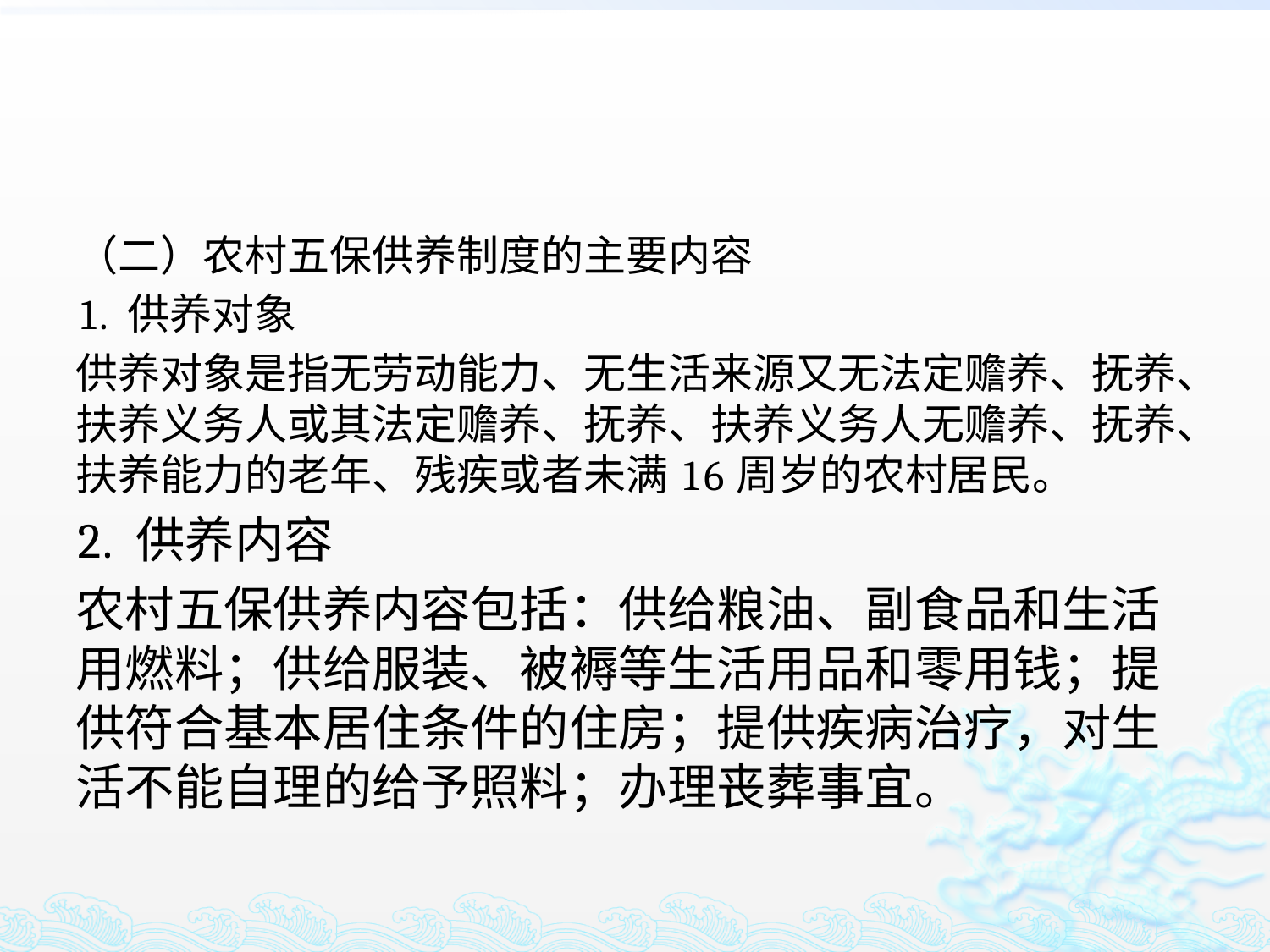

#
（二）农村五保供养制度的主要内容
1. 供养对象
供养对象是指无劳动能力、无生活来源又无法定赡养、抚养、扶养义务人或其法定赡养、抚养、扶养义务人无赡养、抚养、扶养能力的老年、残疾或者未满16周岁的农村居民。
2. 供养内容
农村五保供养内容包括：供给粮油、副食品和生活用燃料；供给服装、被褥等生活用品和零用钱；提供符合基本居住条件的住房；提供疾病治疗，对生活不能自理的给予照料；办理丧葬事宜。